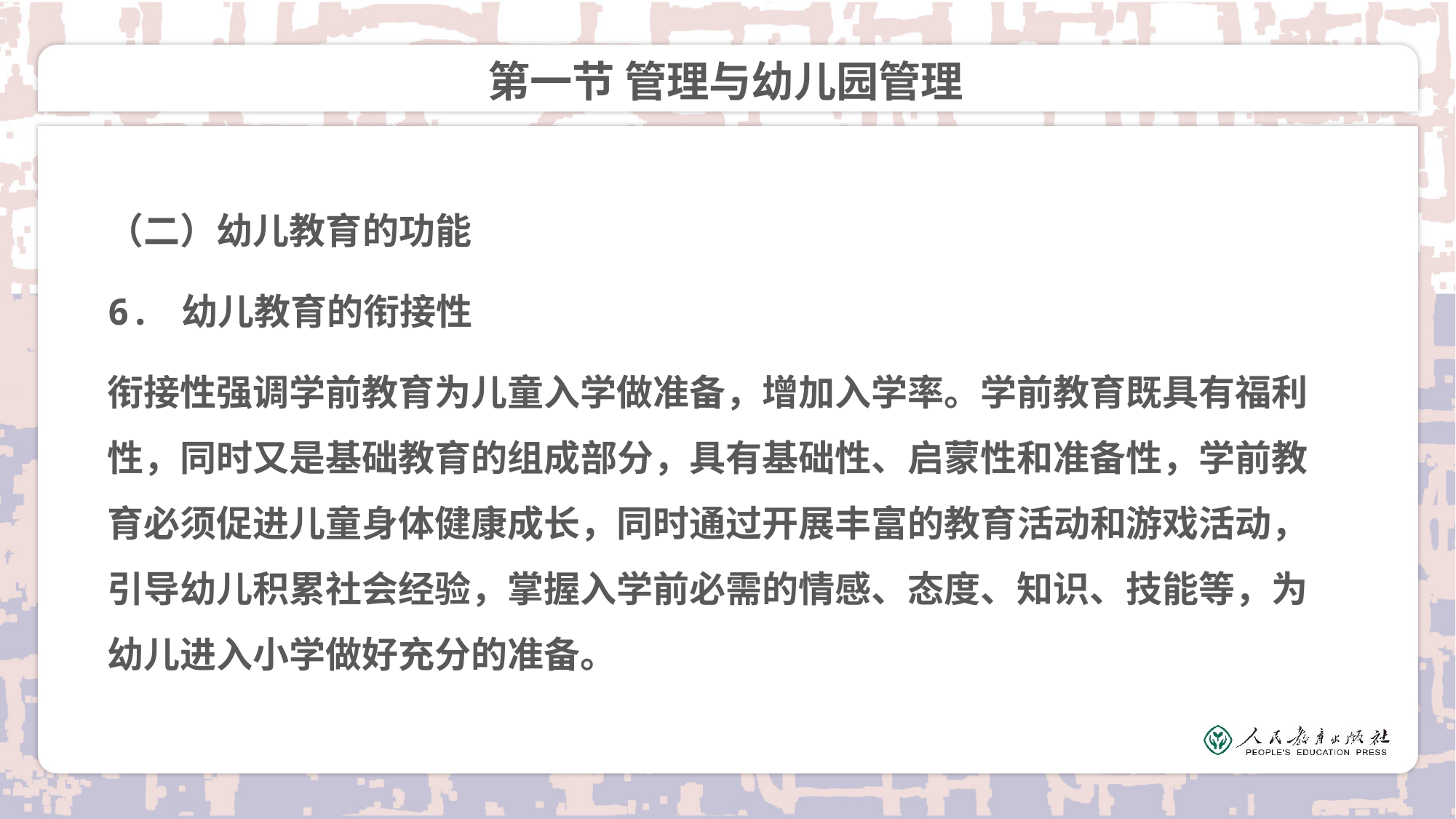

# 第一节 管理与幼儿园管理
（二）幼儿教育的功能
6. 幼儿教育的衔接性
衔接性强调学前教育为儿童入学做准备，增加入学率。学前教育既具有福利性，同时又是基础教育的组成部分，具有基础性、启蒙性和准备性，学前教育必须促进儿童身体健康成长，同时通过开展丰富的教育活动和游戏活动，引导幼儿积累社会经验，掌握入学前必需的情感、态度、知识、技能等，为幼儿进入小学做好充分的准备。